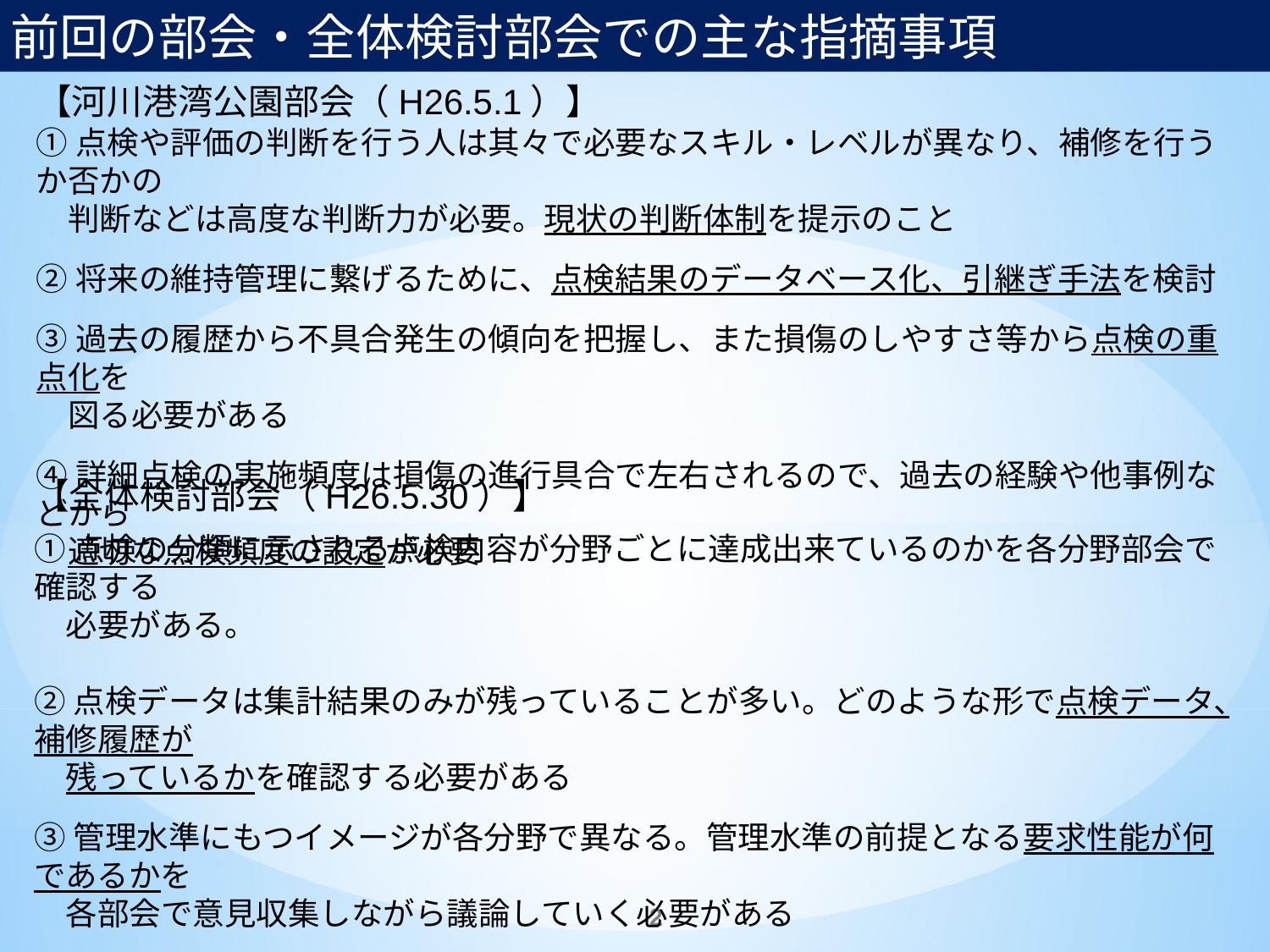

前回の部会・全体検討部会での主な指摘事項
【河川港湾公園部会（H26.5.1）】
①点検や評価の判断を行う人は其々で必要なスキル・レベルが異なり、補修を行うか否かの
　判断などは高度な判断力が必要。現状の判断体制を提示のこと

②将来の維持管理に繋げるために、点検結果のデータベース化、引継ぎ手法を検討

③過去の履歴から不具合発生の傾向を把握し、また損傷のしやすさ等から点検の重点化を
　図る必要がある

④詳細点検の実施頻度は損傷の進行具合で左右されるので、過去の経験や他事例などから
　適切な点検頻度の設定が必要
【全体検討部会（H26.5.30）】
①点検の分類に示される点検内容が分野ごとに達成出来ているのかを各分野部会で確認する
　必要がある。

②点検データは集計結果のみが残っていることが多い。どのような形で点検データ、補修履歴が
　残っているかを確認する必要がある

③管理水準にもつイメージが各分野で異なる。管理水準の前提となる要求性能が何であるかを
　各部会で意見収集しながら議論していく必要がある

④重点化指標について、社会的影響度をどのように設定するのかを、各部会で確認する必要が
　ある
2